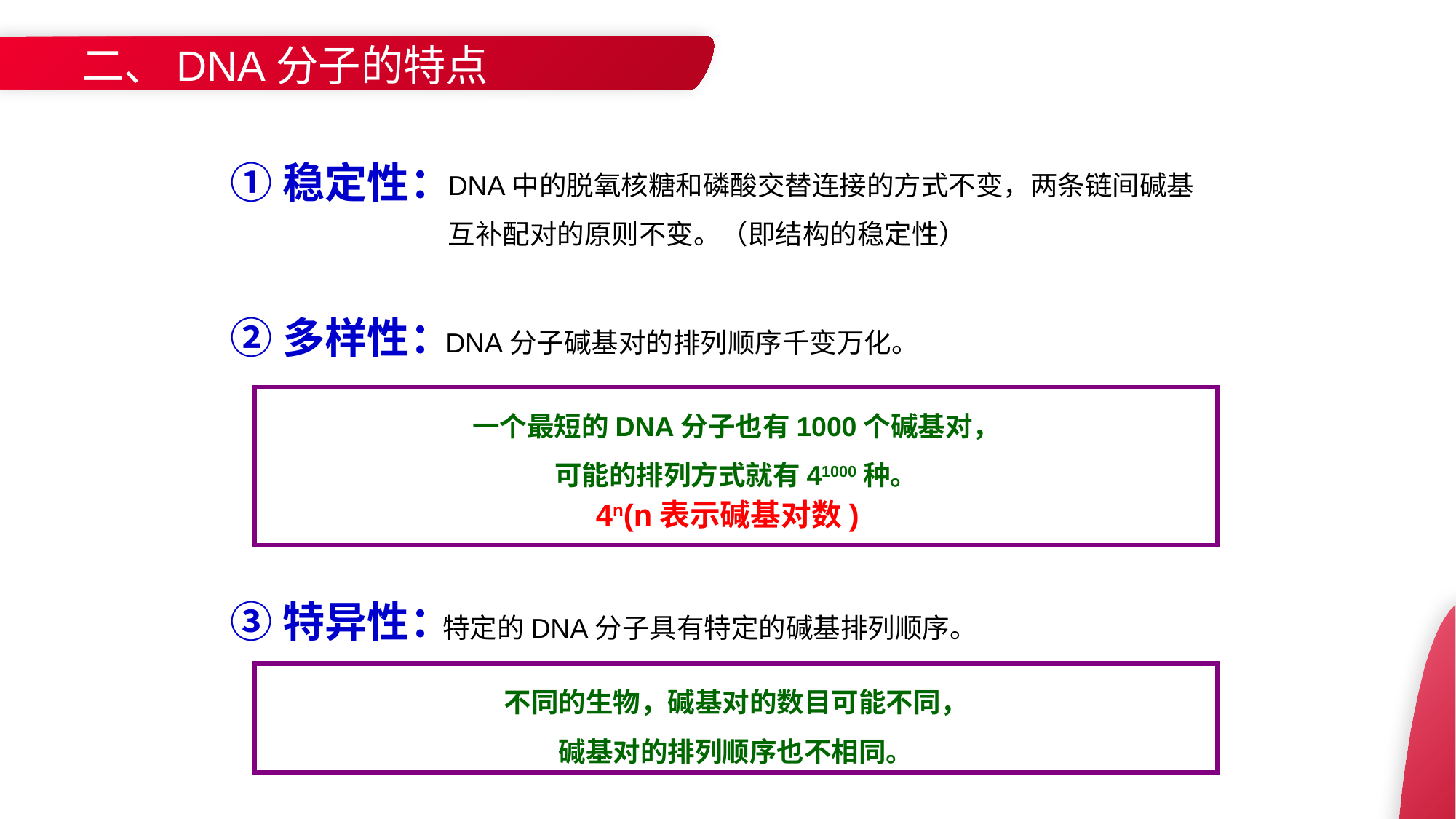

二、DNA分子的特点
DNA中的脱氧核糖和磷酸交替连接的方式不变，两条链间碱基互补配对的原则不变。（即结构的稳定性）
①稳定性：
DNA分子碱基对的排列顺序千变万化。
②多样性：
一个最短的DNA分子也有1000个碱基对，
可能的排列方式就有41000种。

4n(n表示碱基对数)
③特异性：
特定的DNA分子具有特定的碱基排列顺序。
不同的生物，碱基对的数目可能不同，
碱基对的排列顺序也不相同。